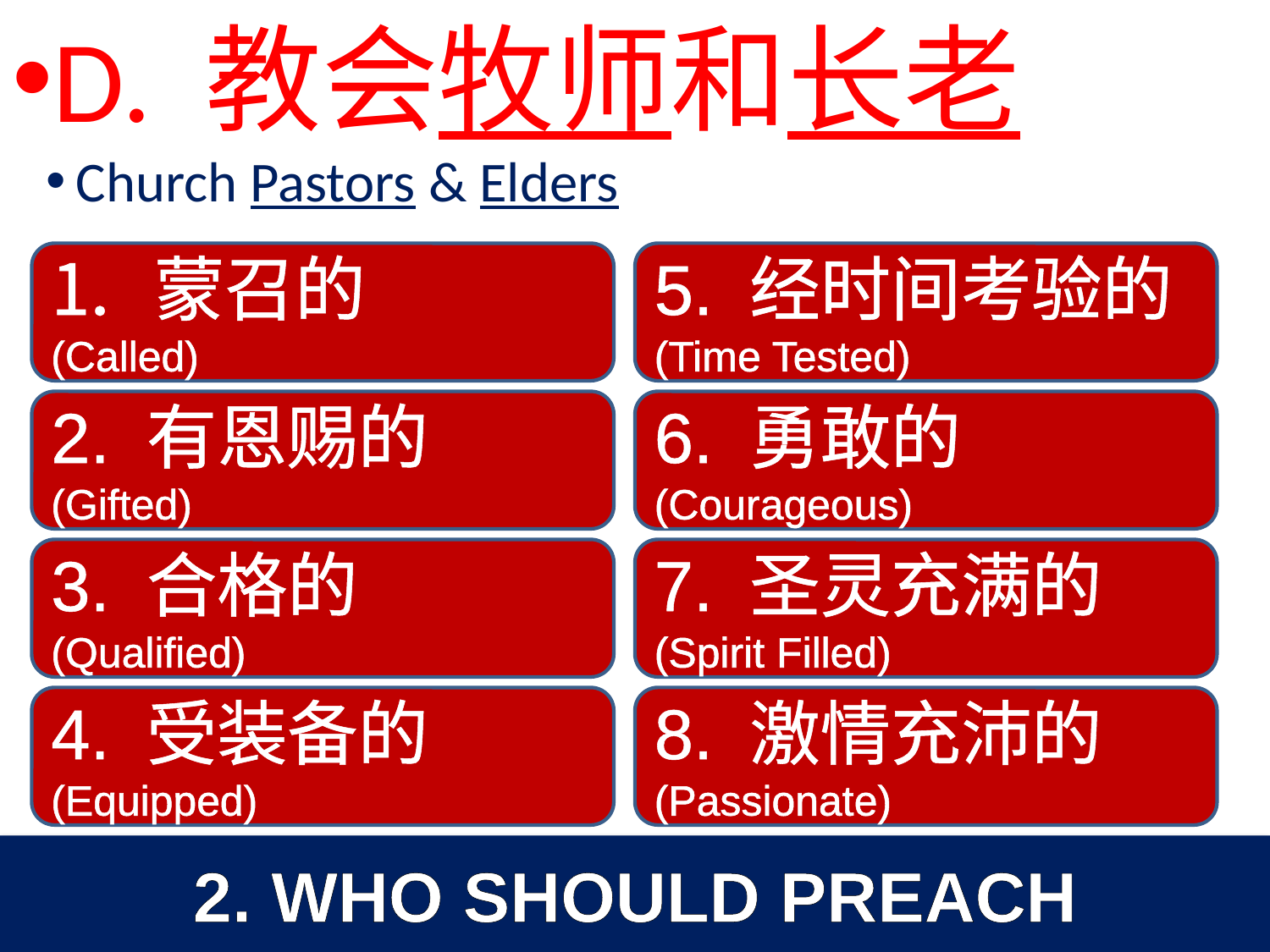

D. 教会牧师和长老
Church Pastors & Elders

蒙召的
(Called)
5. 经时间考验的 (Time Tested)
2. 有恩赐的   (Gifted)
6. 勇敢的 (Courageous)
3. 合格的    (Qualified)
7. 圣灵充满的 (Spirit Filled)
4. 受装备的 (Equipped)
8. 激情充沛的 (Passionate)
2. WHO SHOULD PREACH